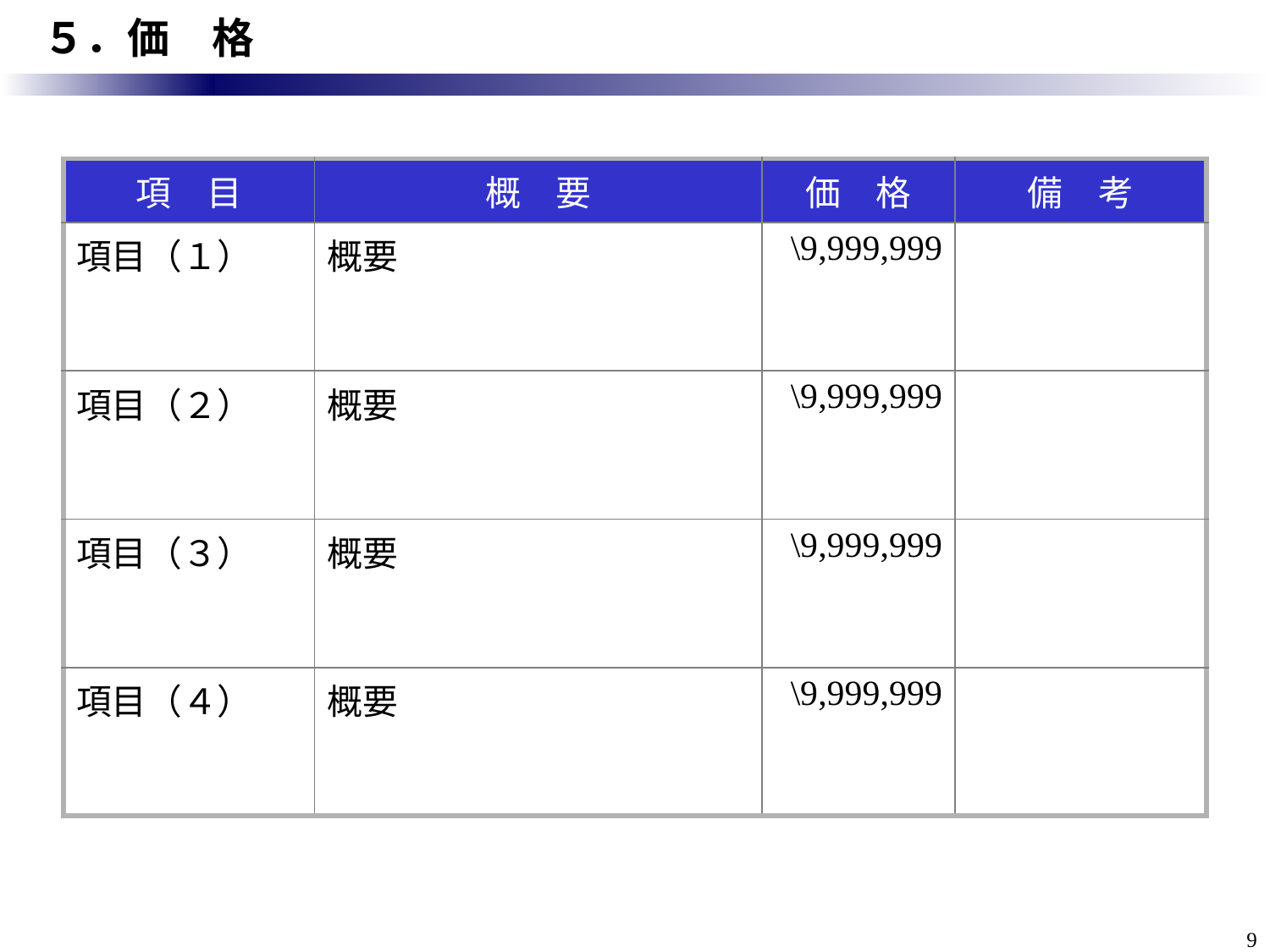

# ５．価　格
| 項　目 | 概　要 | 価　格 | 備　考 |
| --- | --- | --- | --- |
| 項目（１） | 概要 | \9,999,999 |  |
| 項目（２） | 概要 | \9,999,999 |  |
| 項目（３） | 概要 | \9,999,999 |  |
| 項目（４） | 概要 | \9,999,999 |  |
9